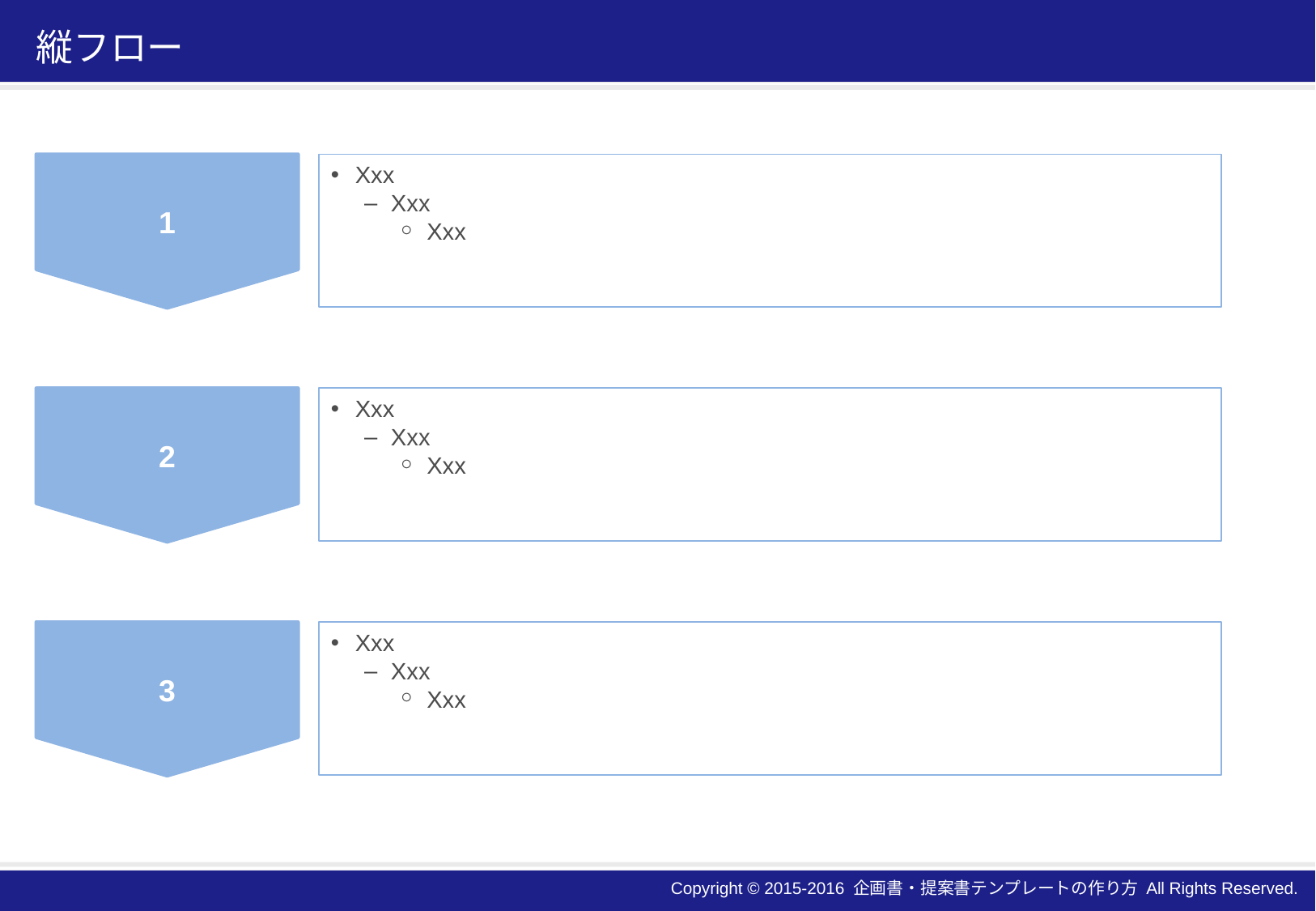

# 縦フロー
1
Xxx
Xxx
Xxx
2
Xxx
Xxx
Xxx
3
Xxx
Xxx
Xxx